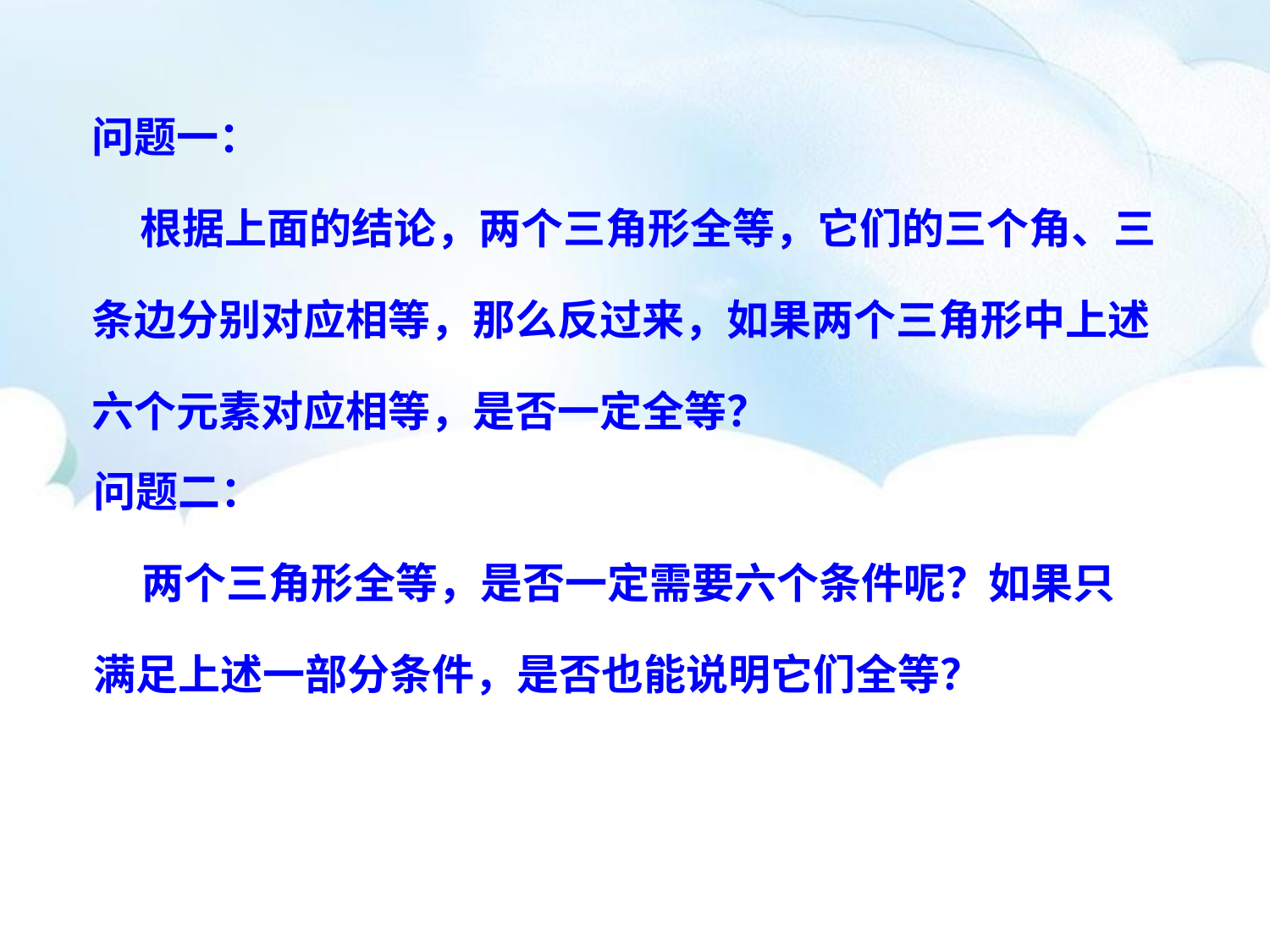

问题一：
    根据上面的结论，两个三角形全等，它们的三个角、三条边分别对应相等，那么反过来，如果两个三角形中上述六个元素对应相等，是否一定全等？
问题二：
    两个三角形全等，是否一定需要六个条件呢？如果只
满足上述一部分条件，是否也能说明它们全等？